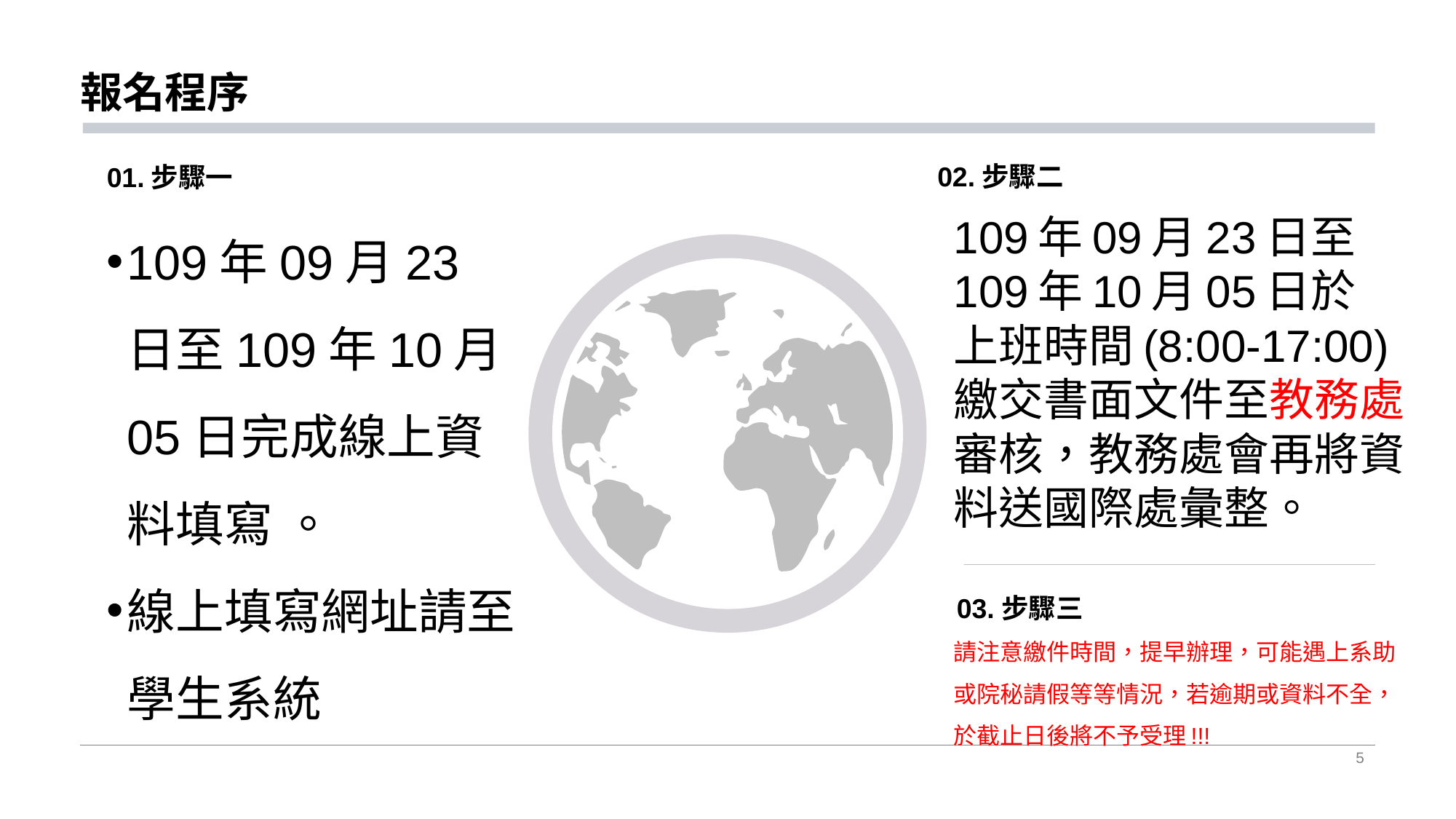

# 報名程序
02.步驟二
01.步驟一
109年09月23日至109年10月05日完成線上資料填寫 。
線上填寫網址請至學生系統

109年09月23日至
109年10月05日於
上班時間(8:00-17:00)繳交書面文件至教務處審核，教務處會再將資料送國際處彙整。

03.步驟三
請注意繳件時間，提早辦理，可能遇上系助或院秘請假等等情況，若逾期或資料不全，於截止日後將不予受理!!!
5